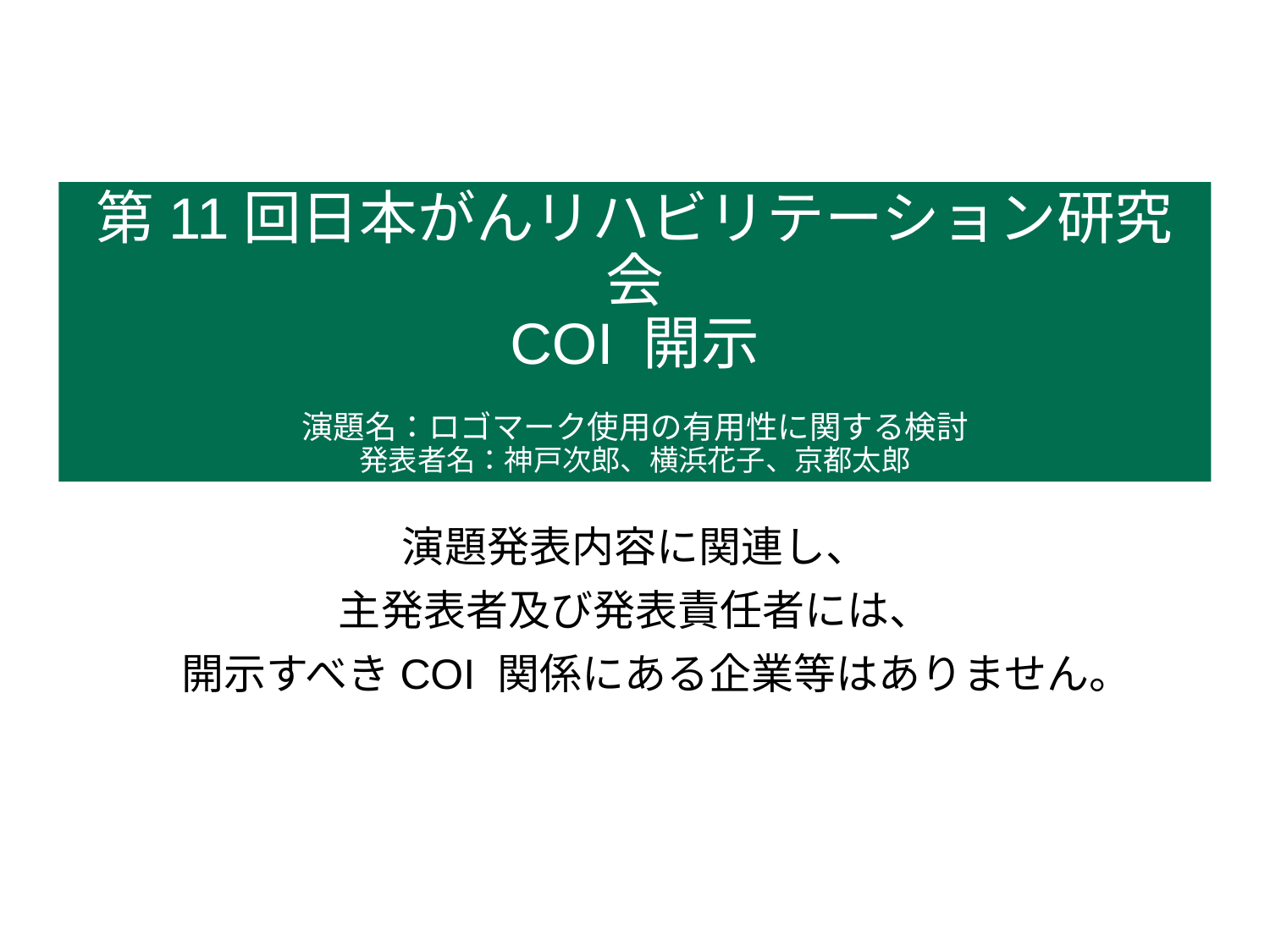

第11回日本がんリハビリテーション研究会
COI 開示
演題名：ロゴマーク使用の有用性に関する検討
発表者名：神戸次郎、横浜花子、京都太郎
演題発表内容に関連し、
主発表者及び発表責任者には、
開示すべきCOI 関係にある企業等はありません。